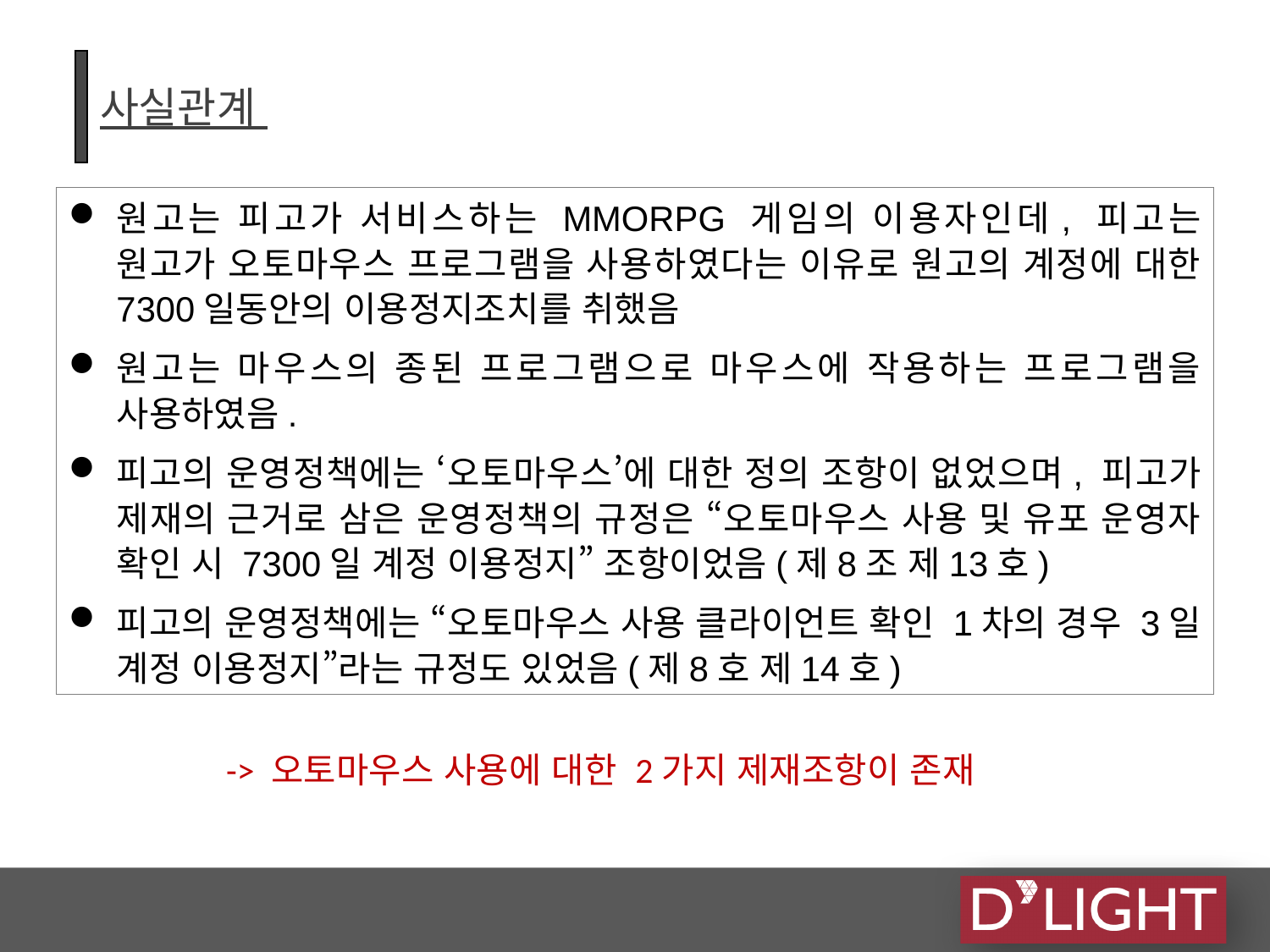

# 사실관계
원고는 피고가 서비스하는 MMORPG 게임의 이용자인데, 피고는 원고가 오토마우스 프로그램을 사용하였다는 이유로 원고의 계정에 대한 7300일동안의 이용정지조치를 취했음
원고는 마우스의 종된 프로그램으로 마우스에 작용하는 프로그램을 사용하였음.
피고의 운영정책에는 ‘오토마우스’에 대한 정의 조항이 없었으며, 피고가 제재의 근거로 삼은 운영정책의 규정은 “오토마우스 사용 및 유포 운영자 확인 시 7300일 계정 이용정지” 조항이었음(제8조 제13호)
피고의 운영정책에는 “오토마우스 사용 클라이언트 확인 1차의 경우 3일 계정 이용정지”라는 규정도 있었음(제8호 제14호)
-> 오토마우스 사용에 대한 2가지 제재조항이 존재